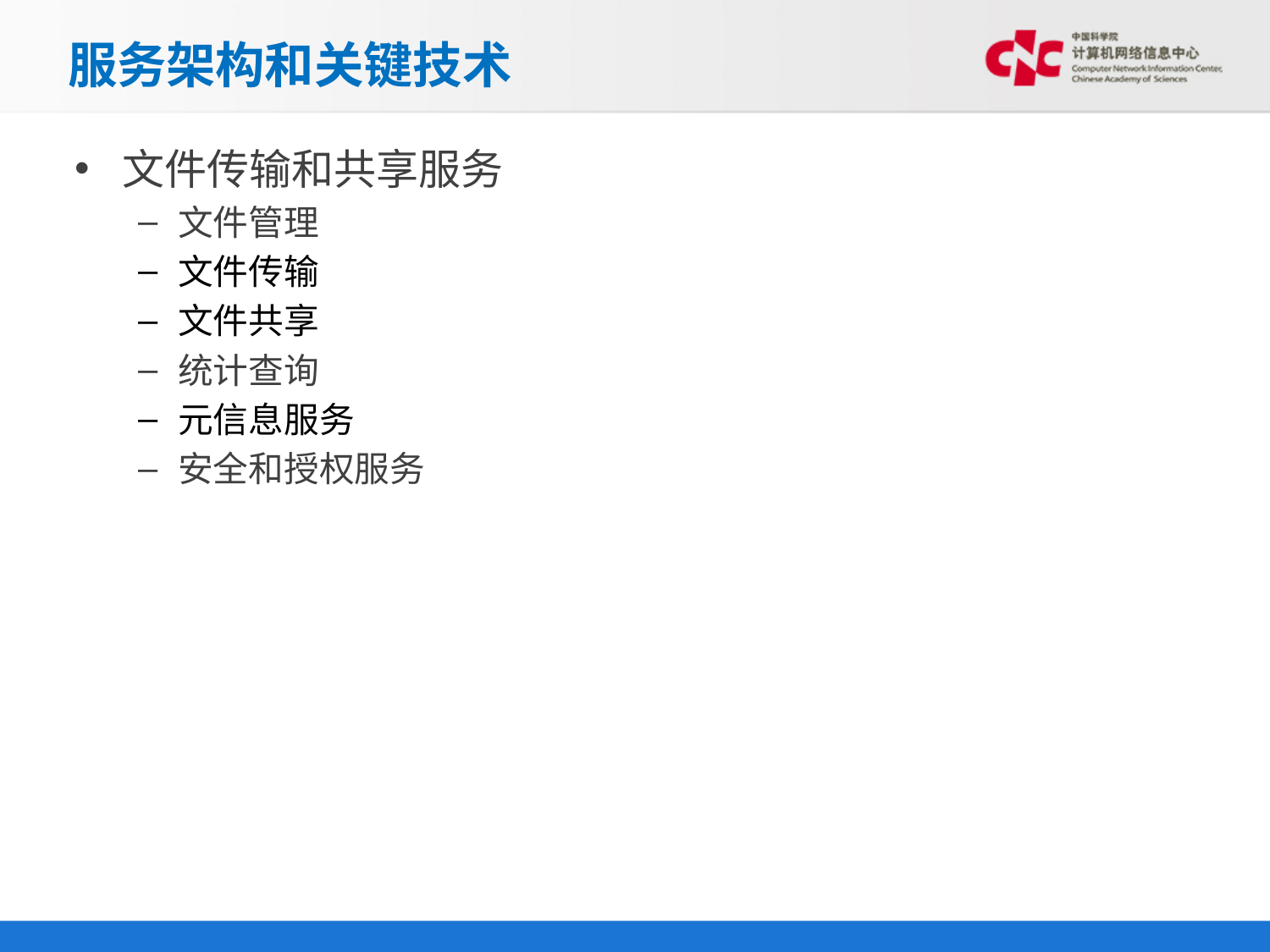

# 服务架构和关键技术
文件传输和共享服务
文件管理
文件传输
文件共享
统计查询
元信息服务
安全和授权服务